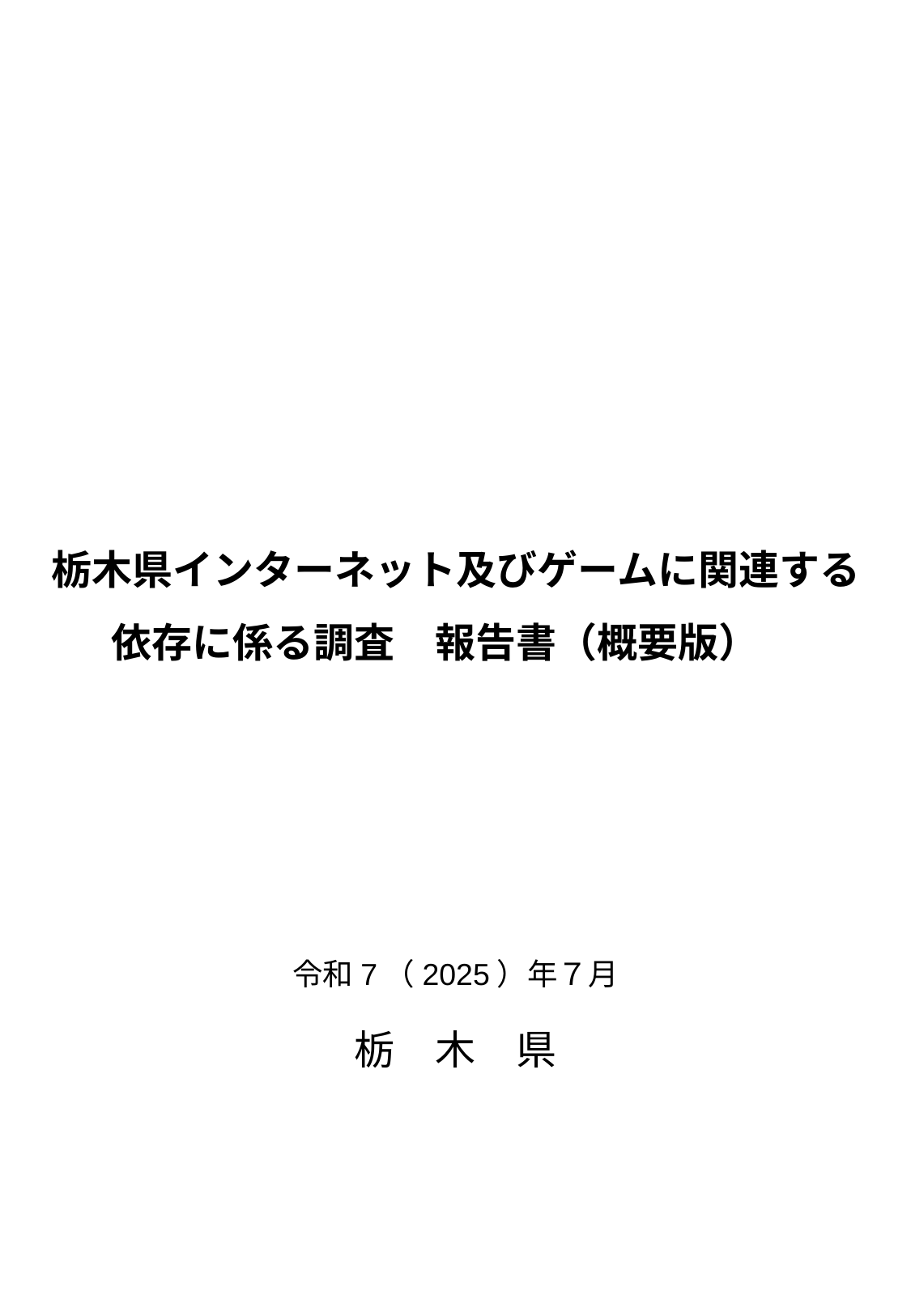

# 栃木県インターネット及びゲームに関連する 依存に係る調査　報告書（概要版）
令和7（2025）年７月

栃　木　県